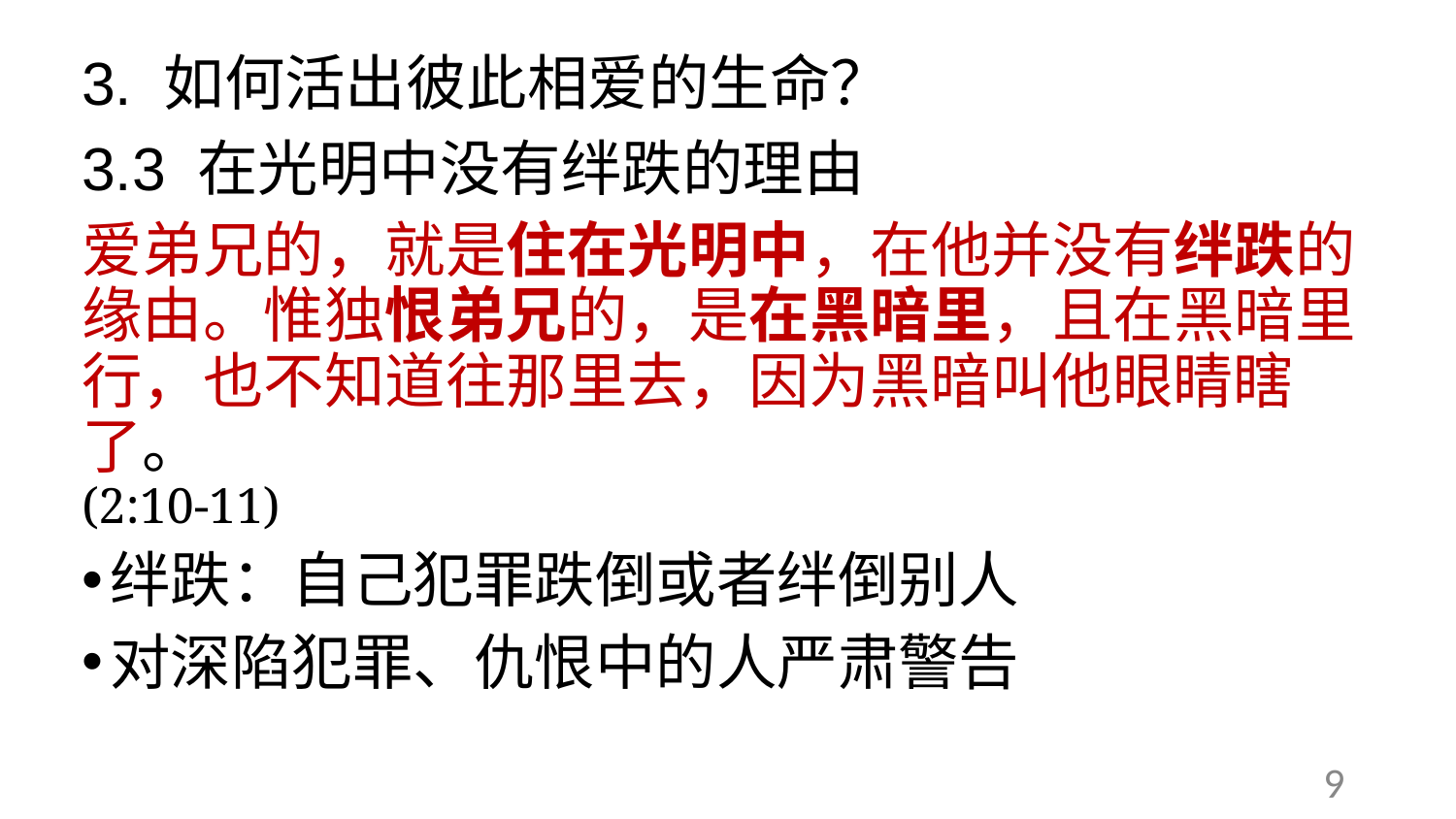

# 3. 如何活出彼此相爱的生命？
3.3 在光明中没有绊跌的理由
爱弟兄的，就是住在光明中，在他并没有绊跌的缘由。惟独恨弟兄的，是在黑暗里，且在黑暗里行，也不知道往那里去，因为黑暗叫他眼睛瞎了。									  (2:10-11)
绊跌：自己犯罪跌倒或者绊倒别人
对深陷犯罪、仇恨中的人严肃警告
9